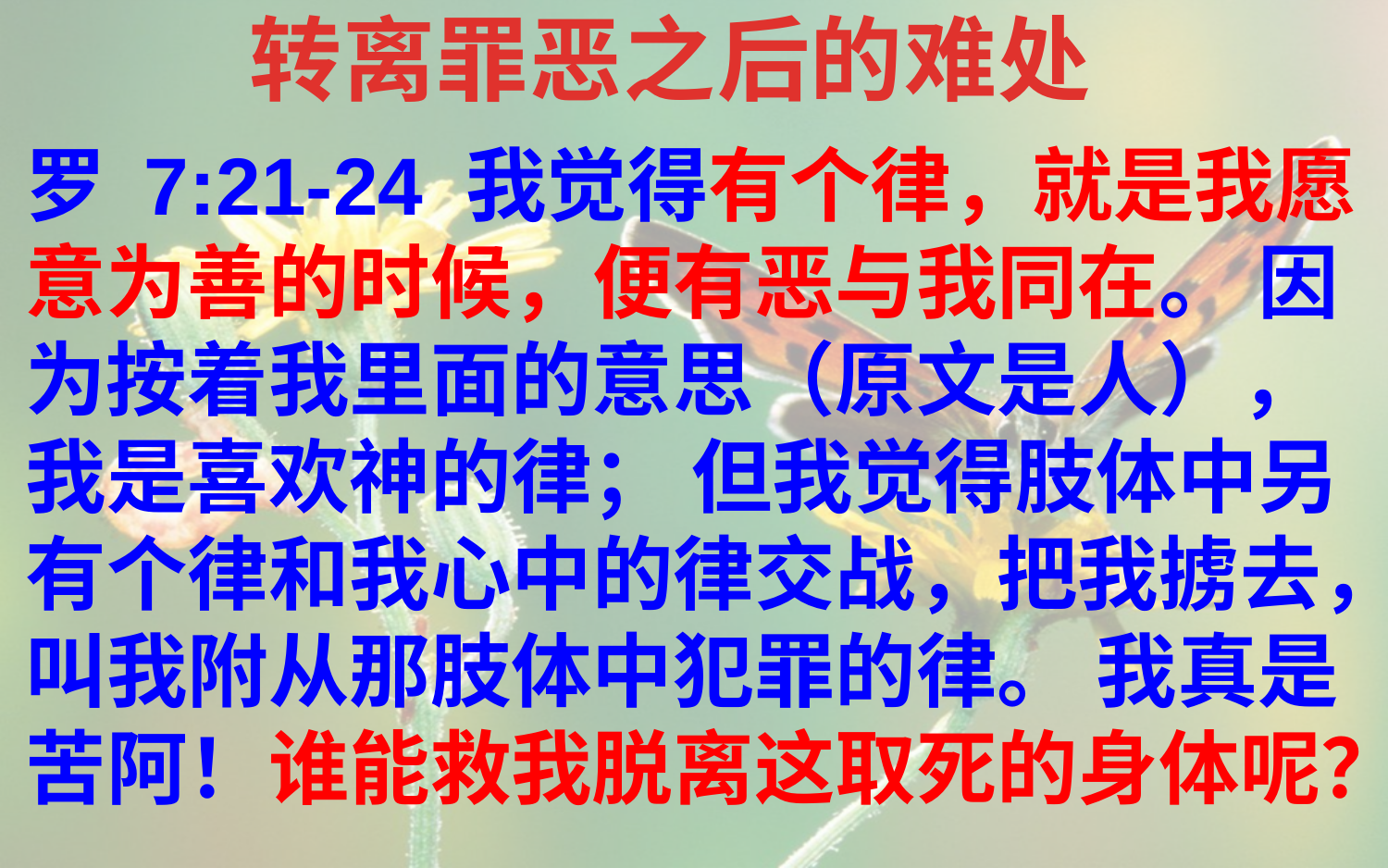

转离罪恶之后的难处
罗 7:21-24 我觉得有个律，就是我愿意为善的时候，便有恶与我同在。 因为按着我里面的意思（原文是人），我是喜欢神的律； 但我觉得肢体中另有个律和我心中的律交战，把我掳去，叫我附从那肢体中犯罪的律。 我真是苦阿！谁能救我脱离这取死的身体呢？